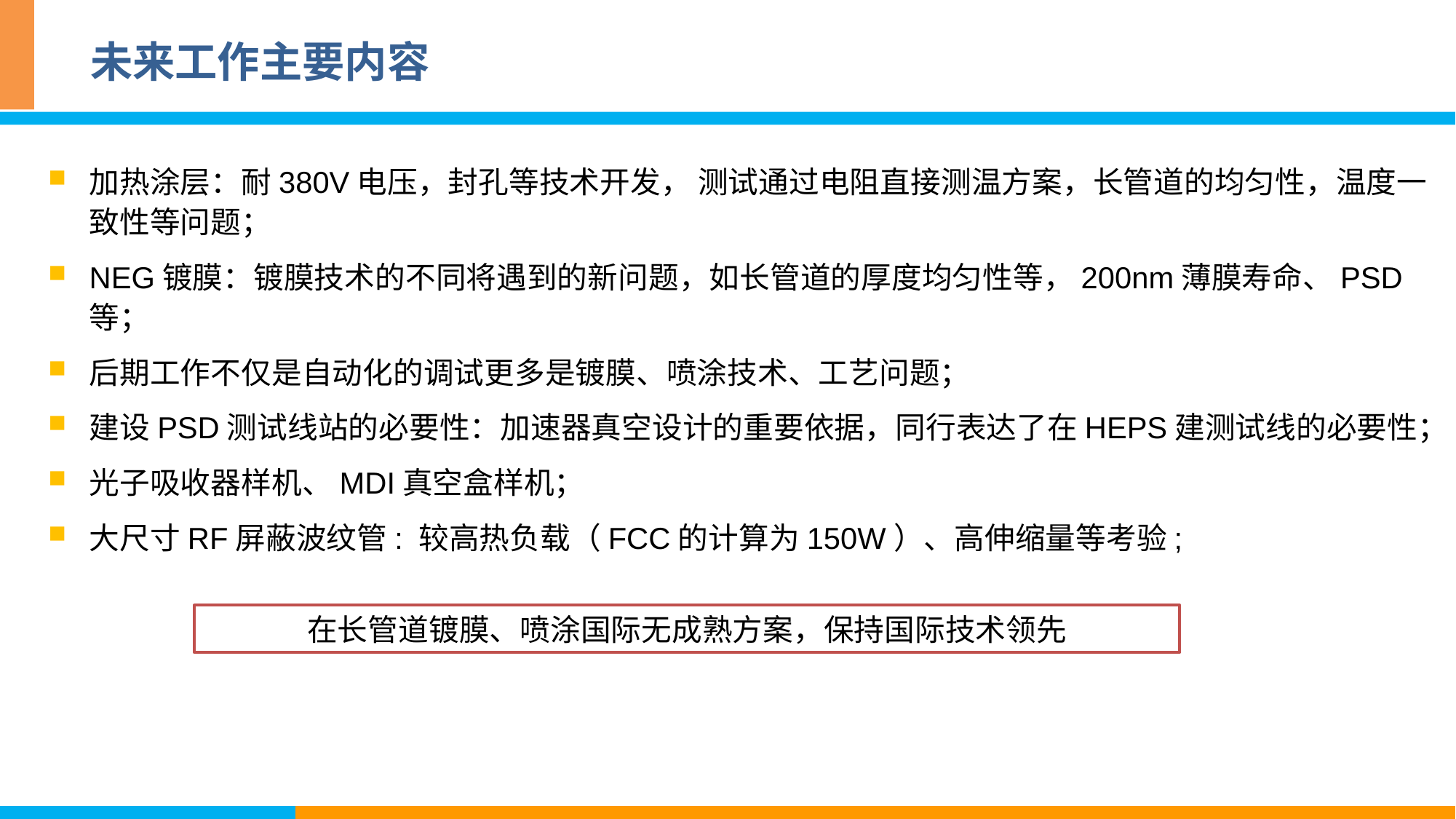

# 未来工作主要内容
加热涂层：耐380V电压，封孔等技术开发， 测试通过电阻直接测温方案，长管道的均匀性，温度一致性等问题；
NEG镀膜：镀膜技术的不同将遇到的新问题，如长管道的厚度均匀性等，200nm薄膜寿命、PSD等；
后期工作不仅是自动化的调试更多是镀膜、喷涂技术、工艺问题；
建设PSD测试线站的必要性：加速器真空设计的重要依据，同行表达了在HEPS建测试线的必要性；
光子吸收器样机、MDI真空盒样机；
大尺寸RF屏蔽波纹管: 较高热负载（FCC的计算为150W）、高伸缩量等考验;
在长管道镀膜、喷涂国际无成熟方案，保持国际技术领先